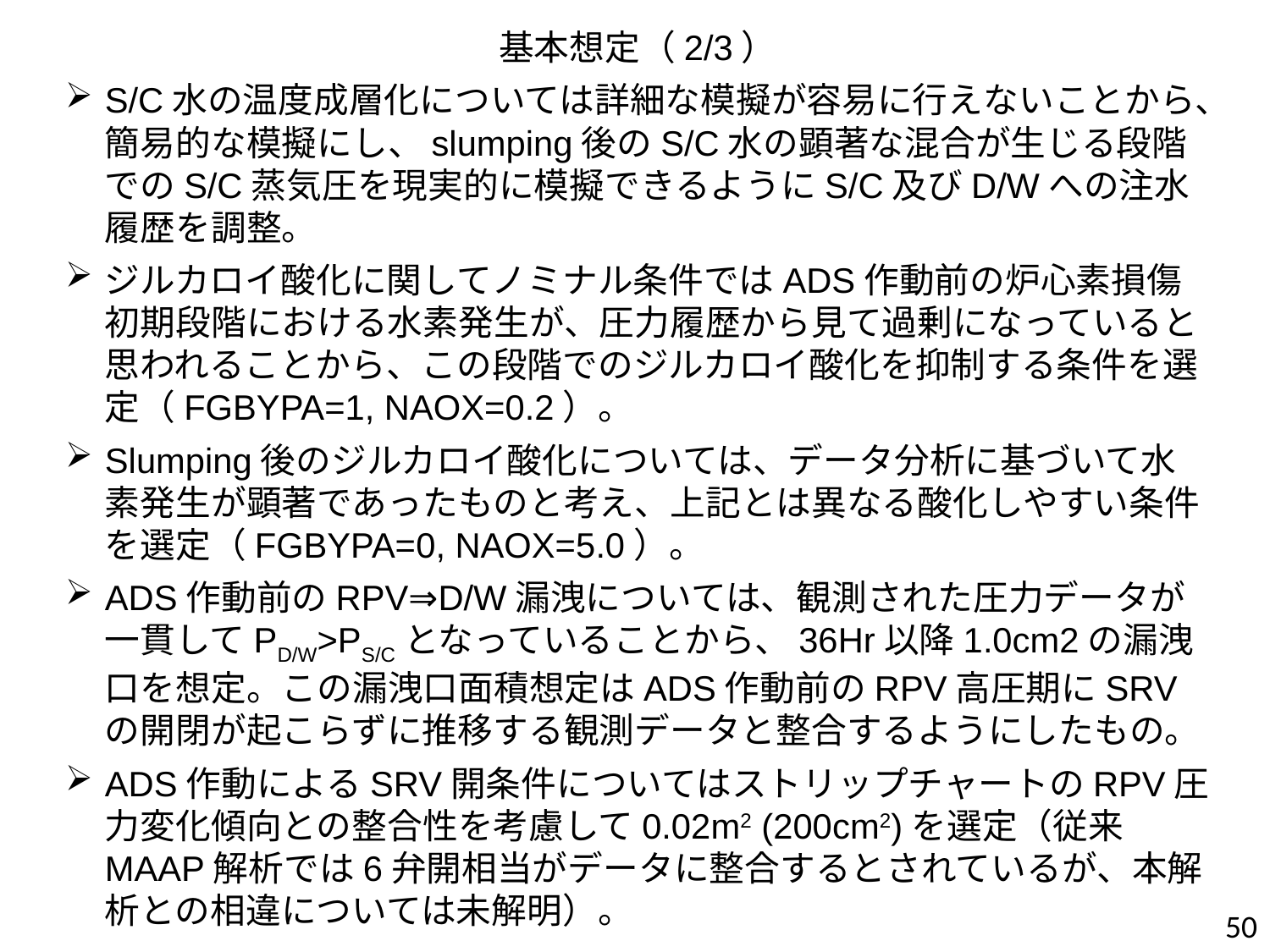

基本想定（2/3）
S/C水の温度成層化については詳細な模擬が容易に行えないことから、簡易的な模擬にし、slumping後のS/C水の顕著な混合が生じる段階でのS/C蒸気圧を現実的に模擬できるようにS/C及びD/Wへの注水履歴を調整。
ジルカロイ酸化に関してノミナル条件ではADS作動前の炉心素損傷初期段階における水素発生が、圧力履歴から見て過剰になっていると思われることから、この段階でのジルカロイ酸化を抑制する条件を選定（FGBYPA=1, NAOX=0.2）。
Slumping後のジルカロイ酸化については、データ分析に基づいて水素発生が顕著であったものと考え、上記とは異なる酸化しやすい条件を選定（FGBYPA=0, NAOX=5.0）。
ADS作動前のRPV⇒D/W漏洩については、観測された圧力データが一貫してPD/W>PS/Cとなっていることから、36Hr以降1.0cm2の漏洩口を想定。この漏洩口面積想定はADS作動前のRPV高圧期にSRVの開閉が起こらずに推移する観測データと整合するようにしたもの。
ADS作動によるSRV開条件についてはストリップチャートのRPV圧力変化傾向との整合性を考慮して0.02m2 (200cm2)を選定（従来MAAP解析では6弁開相当がデータに整合するとされているが、本解析との相違については未解明）。
50